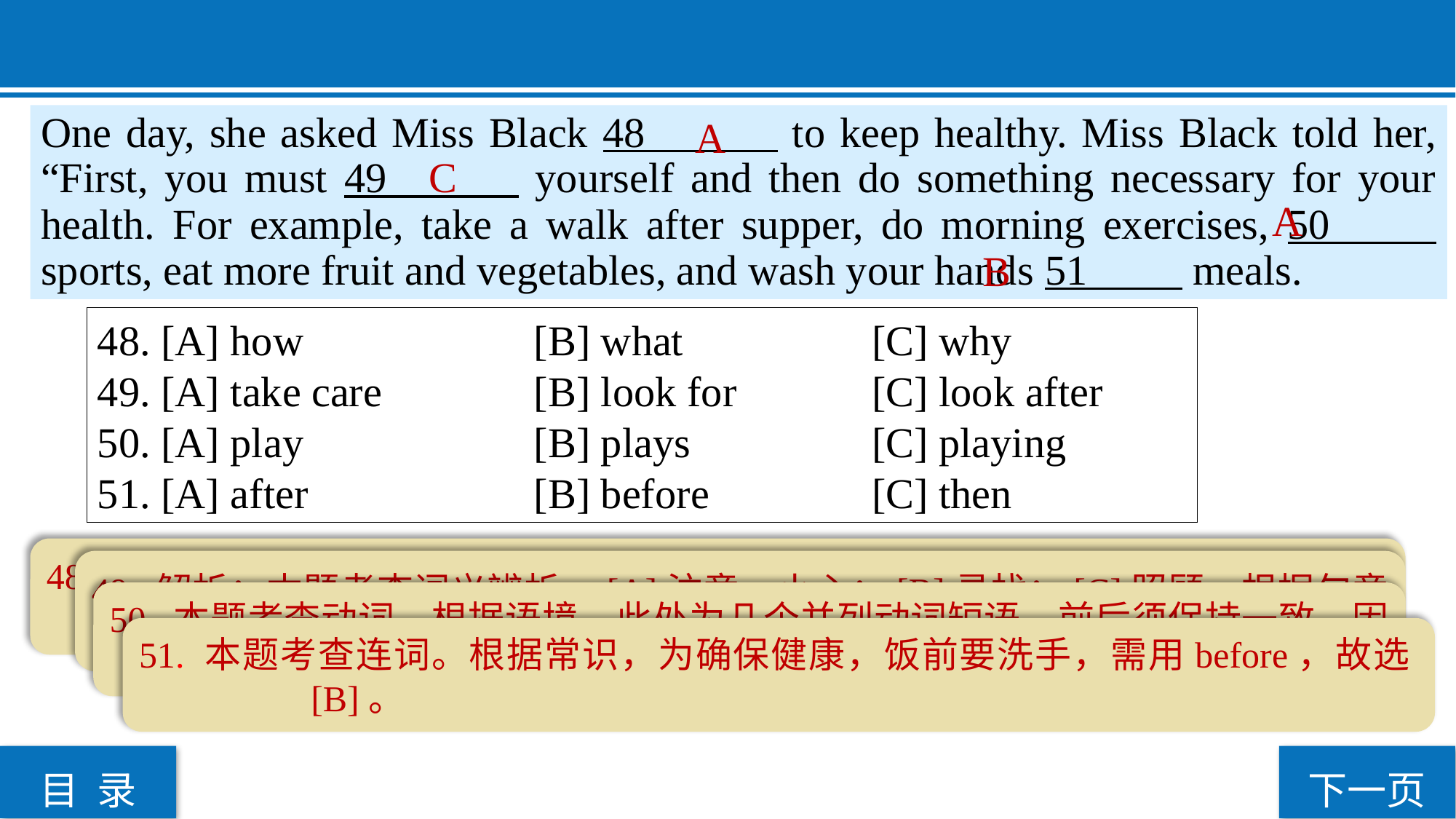

A
One day, she asked Miss Black 48          to keep healthy. Miss Black told her, “First, you must 49         yourself and then do something necessary for your health. For example, take a walk after supper, do morning exercises, 50       sports, eat more fruit and vegetables, and wash your hands 51          meals.
C
A
B
48. [A] how			[B] what 		 [C] why
49. [A] take care 		[B] look for		 [C] look after
50. [A] play 			[B] plays		 [C] playing
51. [A] after 		[B] before 		 [C] then
48. 解析：本题考查连词。句意：她询问布莱克小姐要如何保持健康，用how引导，故选[A]。
49. 解析：本题考查词义辨析。[A]注意，小心；[B]寻找；[C]照顾。根据句意，Miss Black建议Mary要照顾好自己，故选[C]。
50. 本题考查动词。根据语境，此处为几个并列动词短语，前后须保持一致，因此用动词原形，故选[A]。
51. 本题考查连词。根据常识，为确保健康，饭前要洗手，需用before，故选[B]。